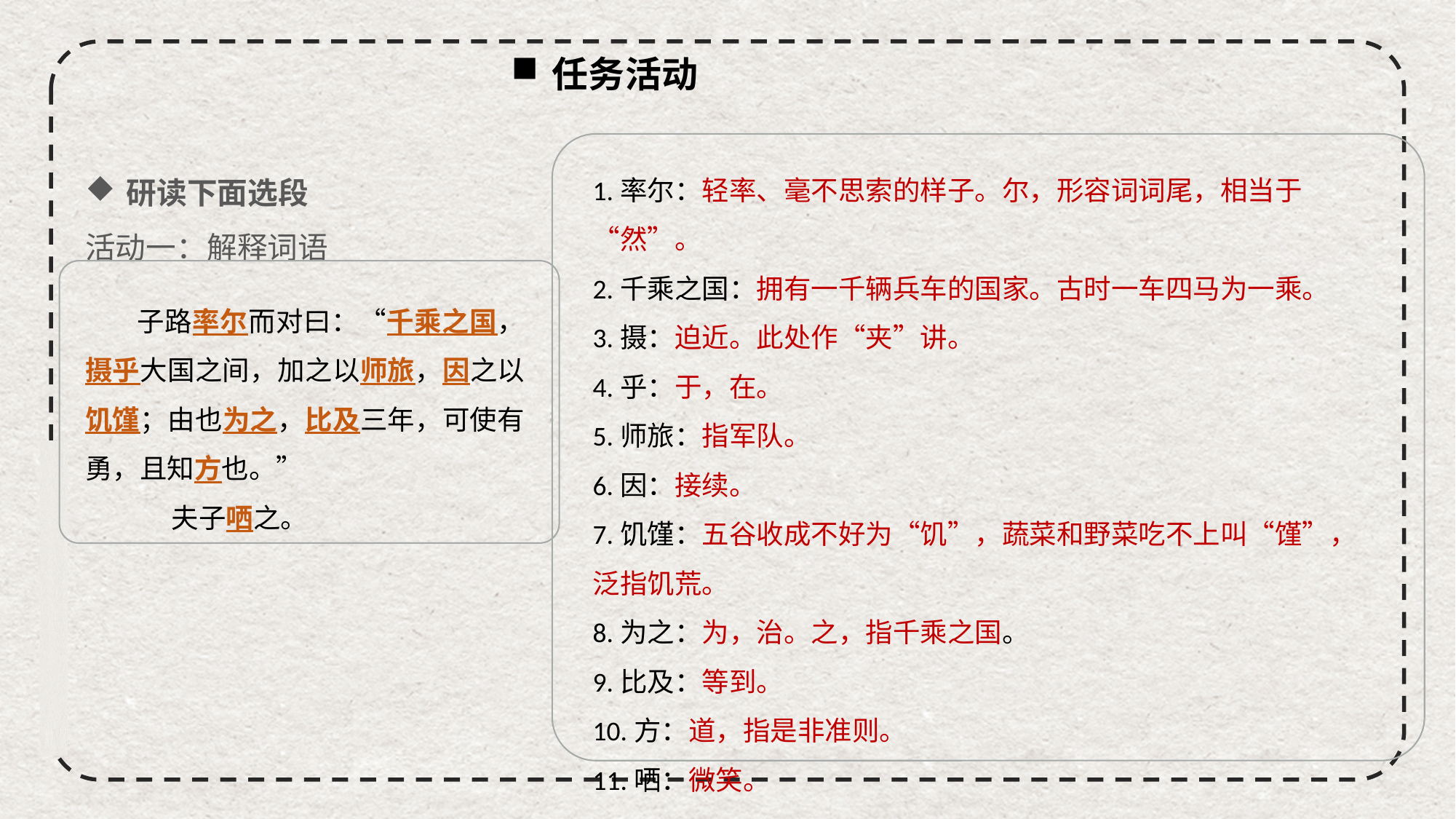

任务活动

研读下面选段
活动一：解释词语
1.率尔：轻率、毫不思索的样子。尔，形容词词尾，相当于“然”。
2.千乘之国：拥有一千辆兵车的国家。古时一车四马为一乘。
3.摄：迫近。此处作“夹”讲。
4.乎：于，在。
5.师旅：指军队。
6.因：接续。
7.饥馑：五谷收成不好为“饥”，蔬菜和野菜吃不上叫“馑”，泛指饥荒。
8.为之：为，治。之，指千乘之国。
9.比及：等到。
10.方：道，指是非准则。
11.哂：微笑。

  子路率尔而对曰：“千乘之国，摄乎大国之间，加之以师旅，因之以饥馑；由也为之，比及三年，可使有勇，且知方也。”
　　夫子哂之。